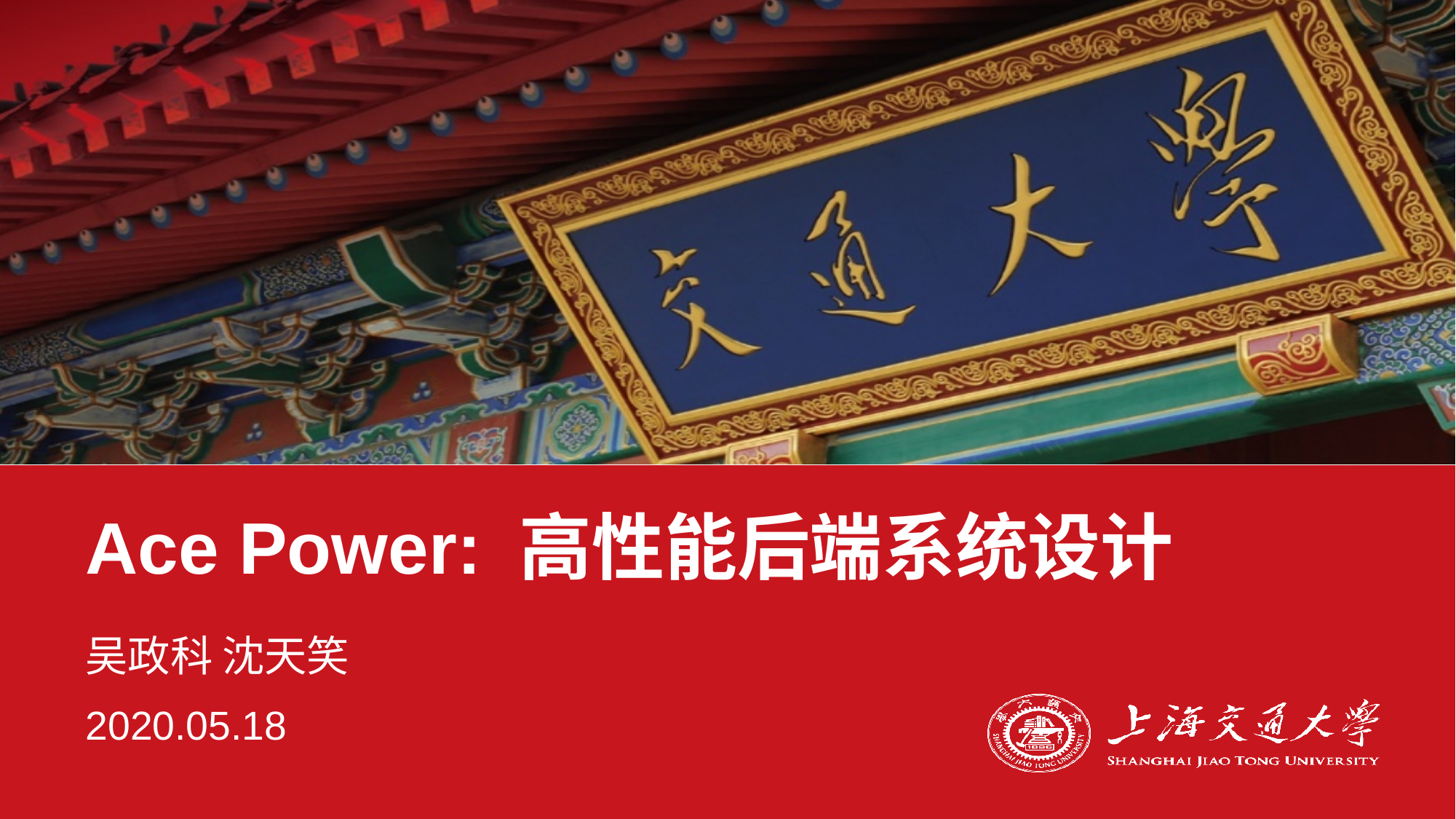

# Ace Power: 高性能后端系统设计
吴政科 沈天笑
2020.05.18